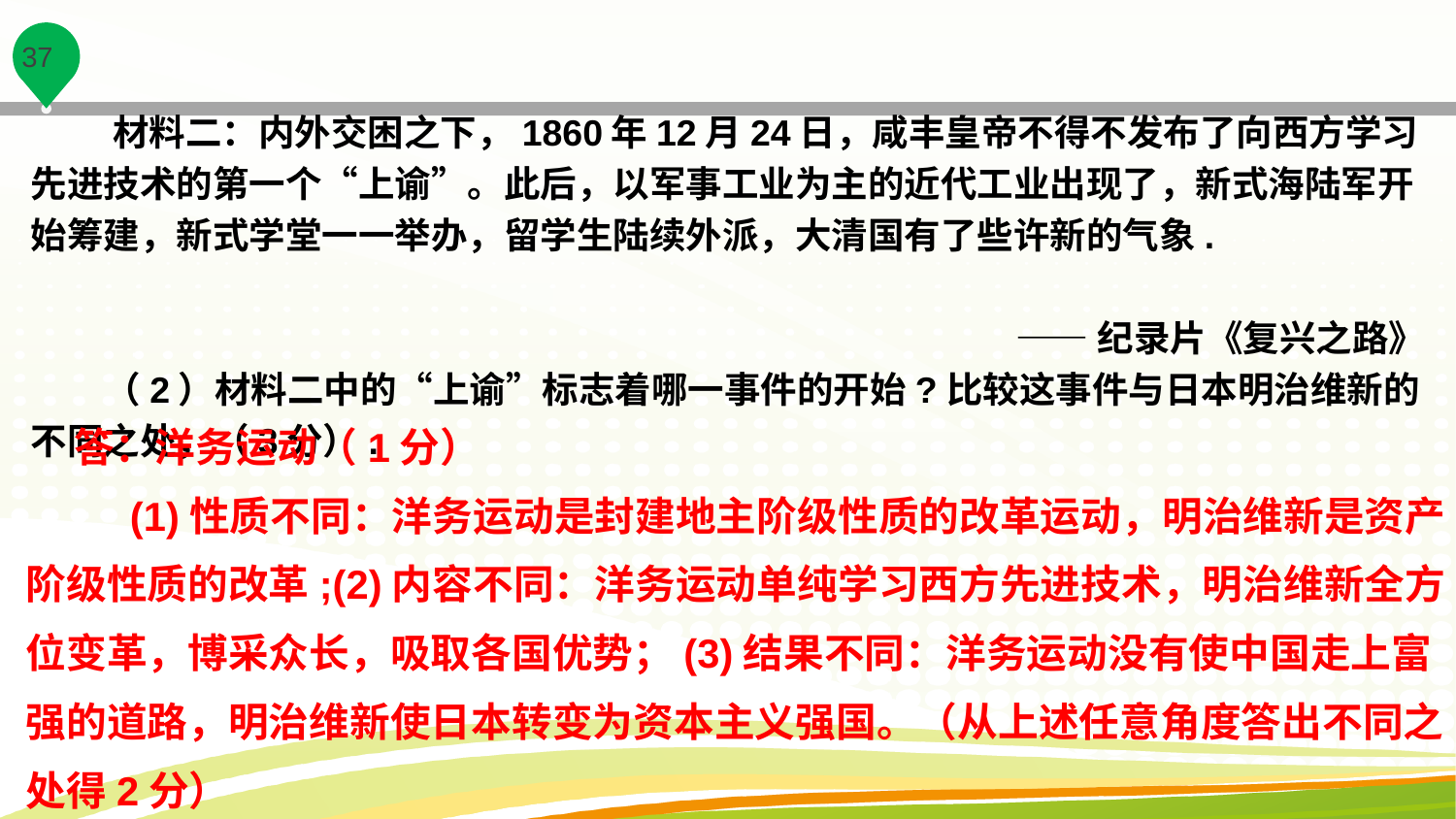

材料二：内外交困之下，1860年12月24日，咸丰皇帝不得不发布了向西方学习先进技术的第一个“上谕”。此后，以军事工业为主的近代工业出现了，新式海陆军开始筹建，新式学堂一一举办，留学生陆续外派，大清国有了些许新的气象.
——纪录片《复兴之路》
  （2）材料二中的“上谕”标志着哪一事件的开始?比较这事件与日本明治维新的不同之处，（3分）.

答：洋务运动（1分）
     (1)性质不同：洋务运动是封建地主阶级性质的改革运动，明治维新是资产阶级性质的改革;(2)内容不同：洋务运动单纯学习西方先进技术，明治维新全方位变革，博采众长，吸取各国优势；(3)结果不同：洋务运动没有使中国走上富强的道路，明治维新使日本转变为资本主义强国。（从上述任意角度答出不同之处得2分）